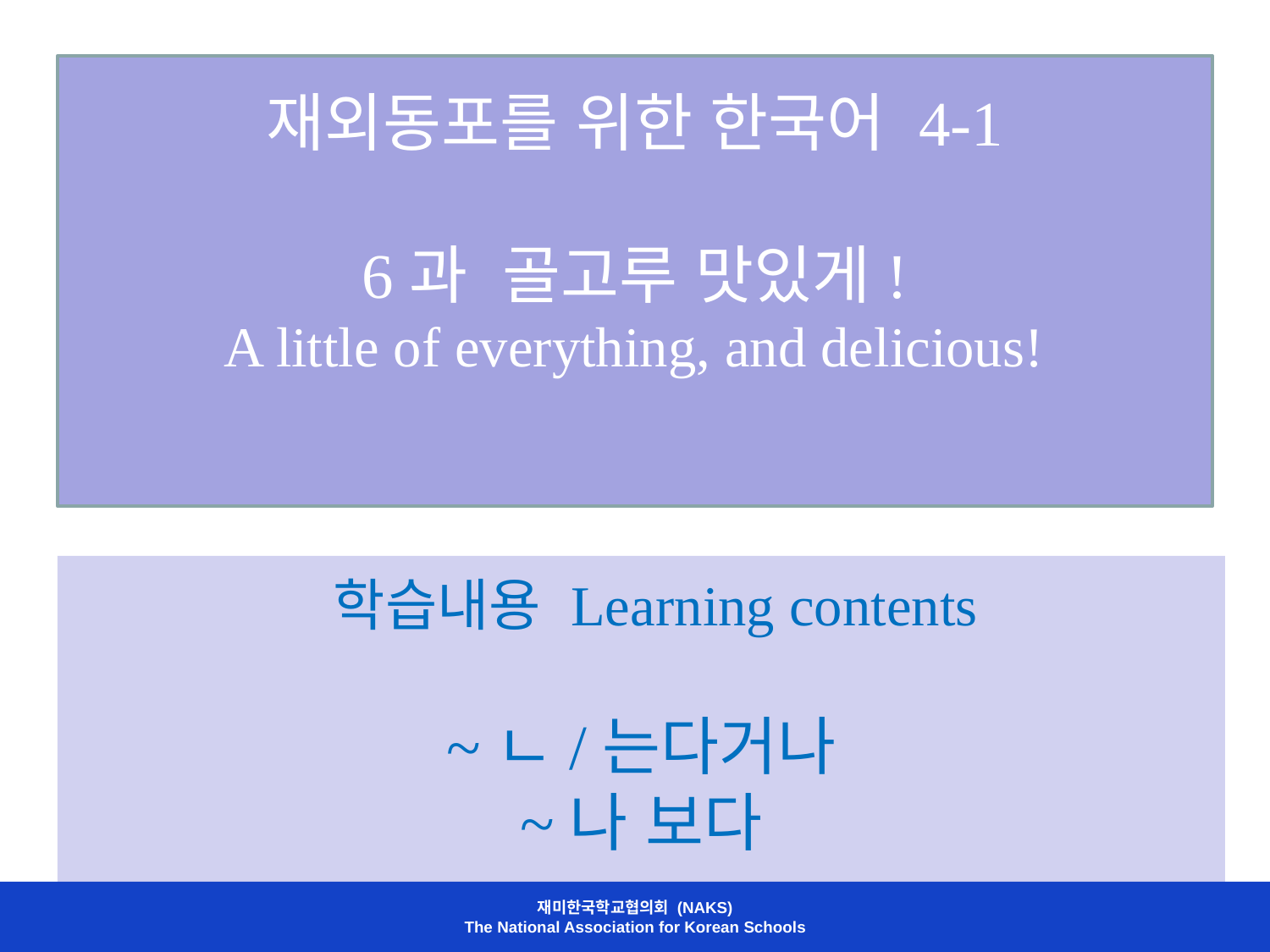

# 재외동포를 위한 한국어 4-1 6과  골고루 맛있게! A little of everything, and delicious!
 학습내용 Learning contents

~ㄴ/는다거나
~나 보다

재미한국학교협의회 (NAKS)
The National Association for Korean Schools